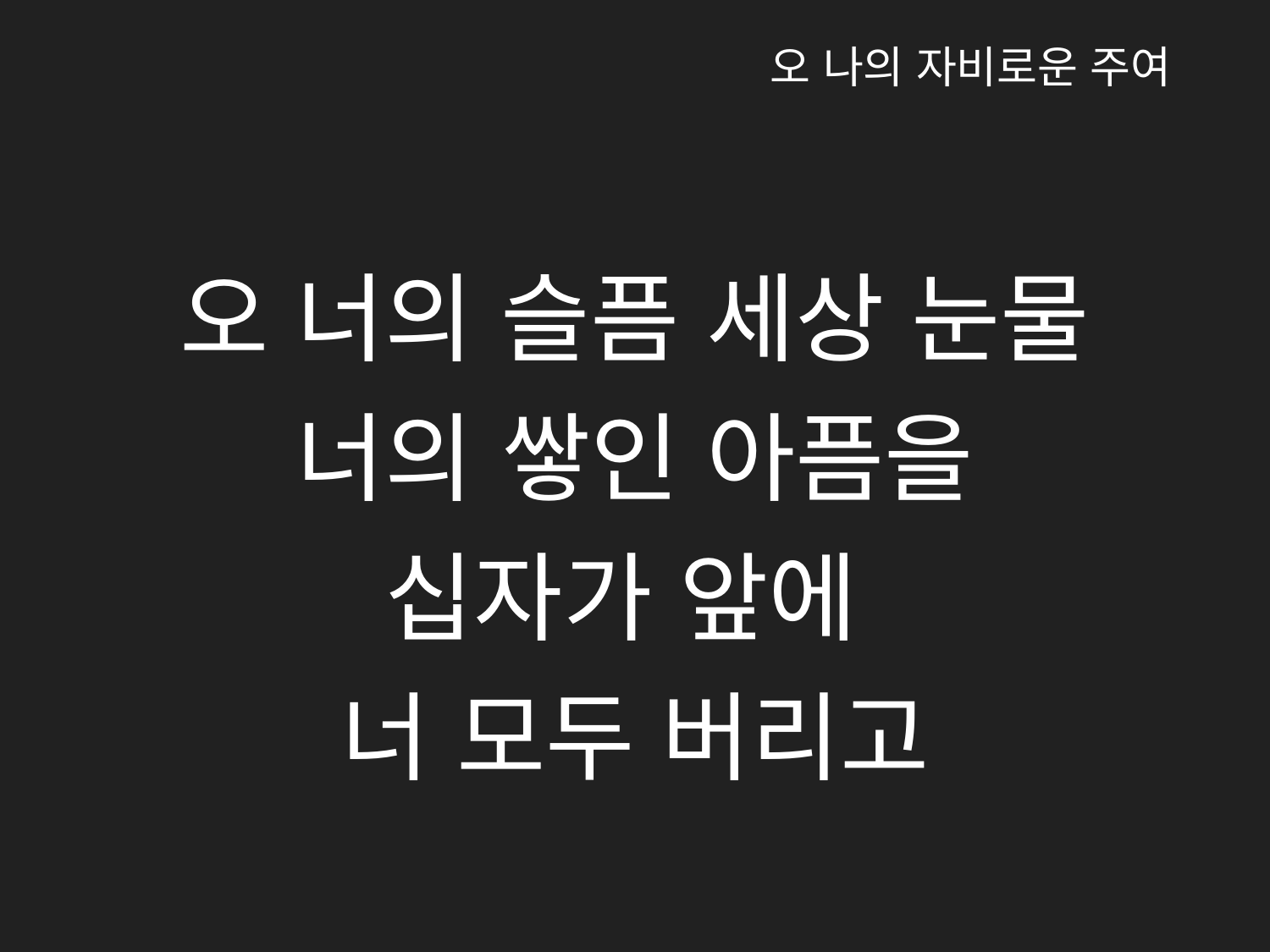

오 나의 자비로운 주여
오 너의 슬픔 세상 눈물
너의 쌓인 아픔을
십자가 앞에
너 모두 버리고